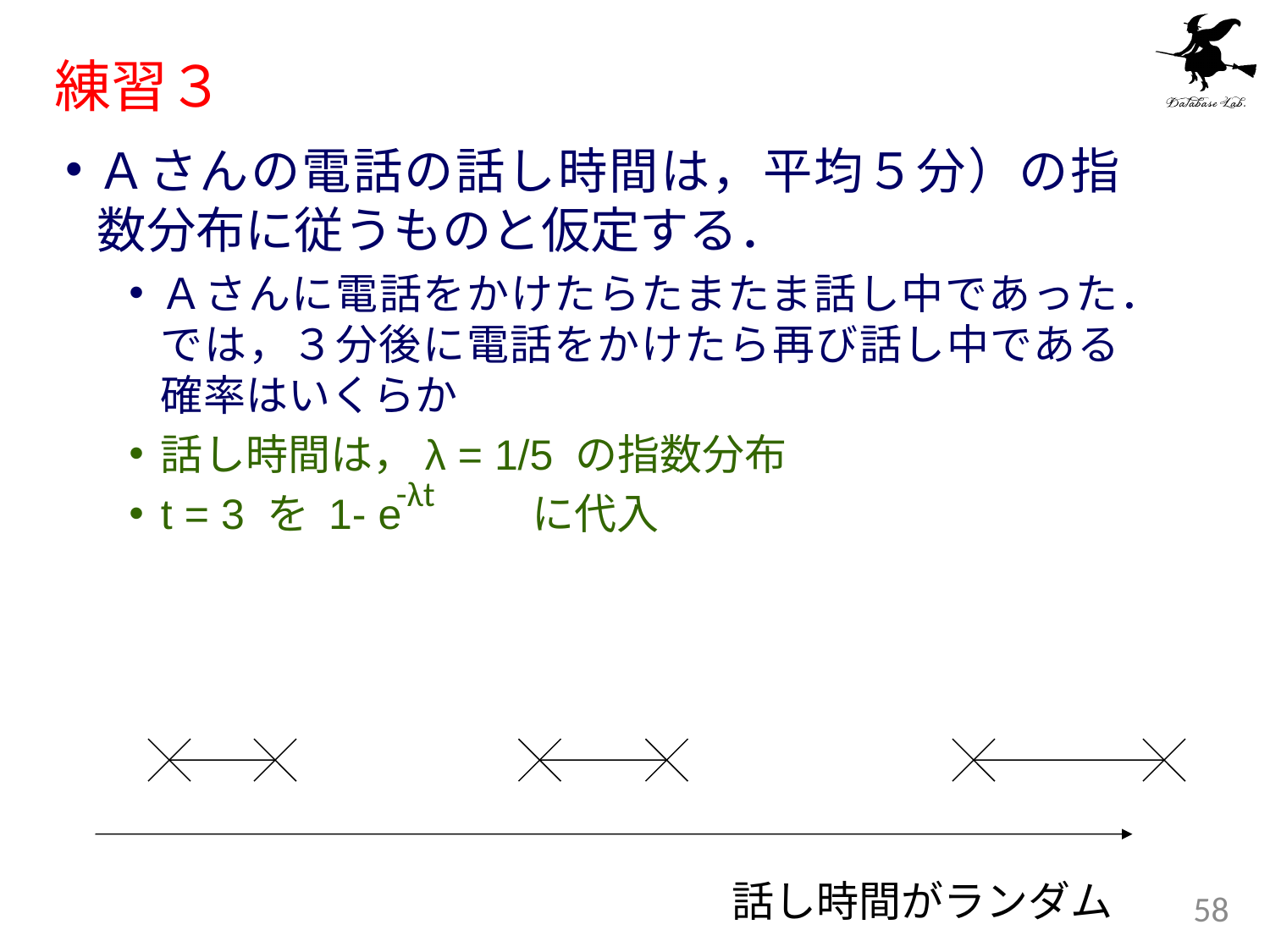

# 練習３
Ａさんの電話の話し時間は，平均５分）の指数分布に従うものと仮定する．
Ａさんに電話をかけたらたまたま話し中であった．では，３分後に電話をかけたら再び話し中である確率はいくらか
話し時間は，λ = 1/5 の指数分布
t = 3 を 1- e   　　に代入
-λt

話し時間がランダム
58